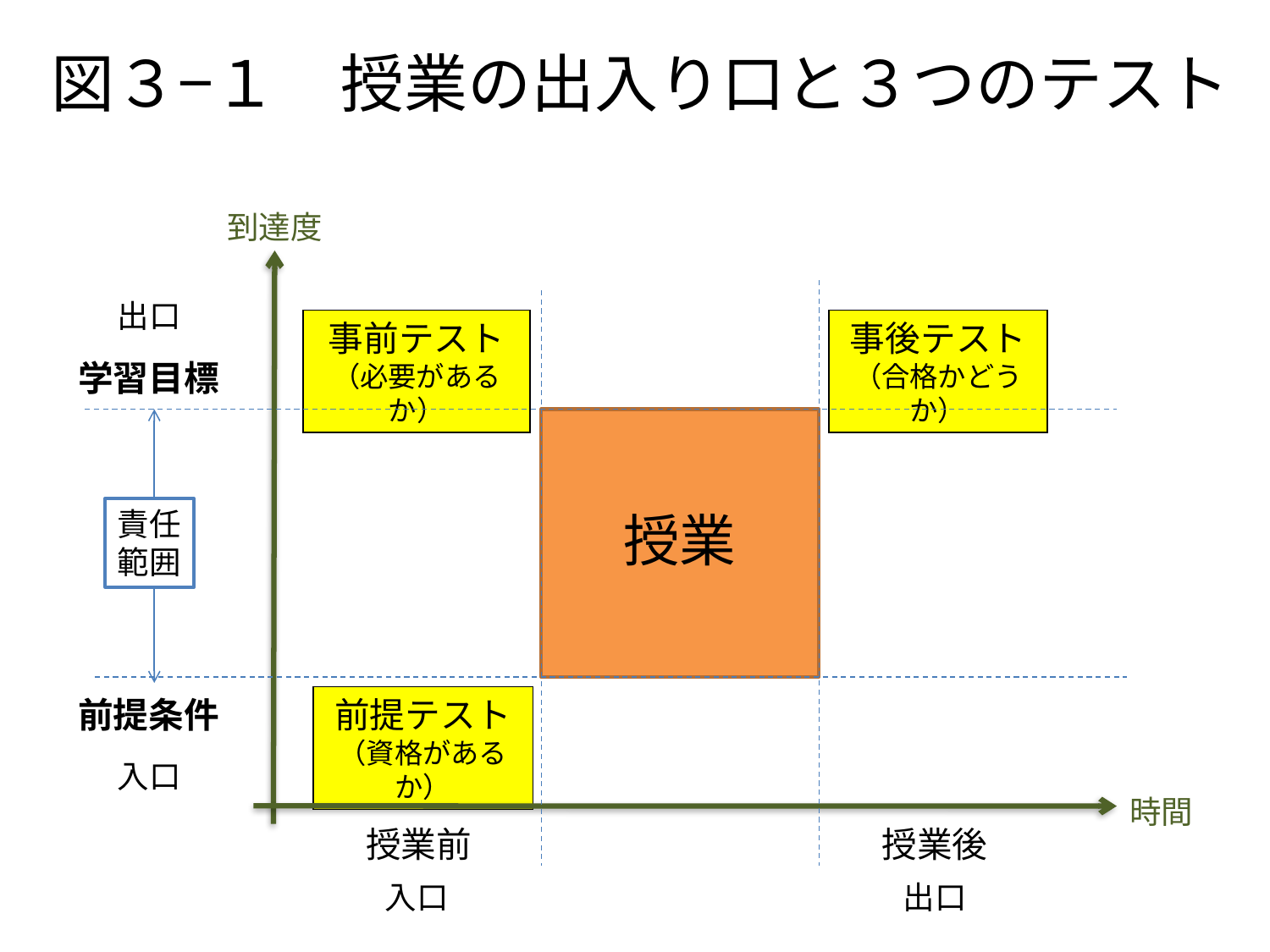

# 図３−１　授業の出入り口と３つのテスト
到達度
出口
事前テスト
（必要があるか）
事後テスト
（合格かどうか）
学習目標

責任
範囲
授業
前提条件
前提テスト
（資格があるか）
入口
時間
授業前
授業後
入口
出口